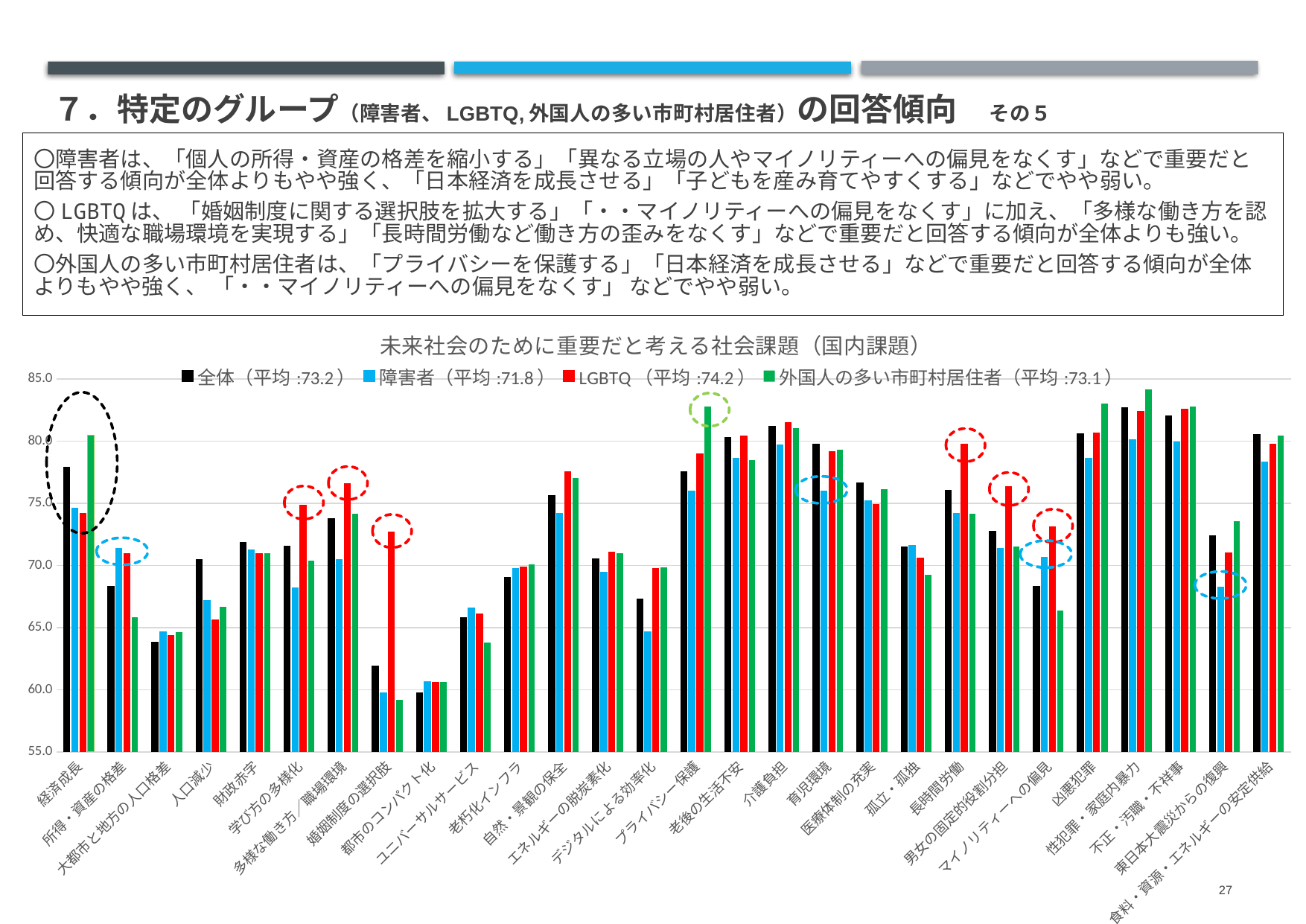

# ７．特定のグループ（障害者、LGBTQ,外国人の多い市町村居住者）の回答傾向　その５
〇障害者は、「個人の所得・資産の格差を縮小する」「異なる立場の人やマイノリティーへの偏見をなくす」などで重要だと回答する傾向が全体よりもやや強く、「日本経済を成長させる」「子どもを産み育てやすくする」などでやや弱い。
〇LGBTQは、 「婚姻制度に関する選択肢を拡大する」「・・マイノリティーへの偏見をなくす」に加え、「多様な働き方を認め、快適な職場環境を実現する」「長時間労働など働き方の歪みをなくす」などで重要だと回答する傾向が全体よりも強い。
〇外国人の多い市町村居住者は、「プライバシーを保護する」「日本経済を成長させる」などで重要だと回答する傾向が全体よりもやや強く、 「・・マイノリティーへの偏見をなくす」 などでやや弱い。

### Chart: 未来社会のために重要だと考える社会課題（国内課題）

| Category | 全体（平均:73.2） | 障害者（平均:71.8） | LGBTQ（平均:74.2） | 外国人の多い市町村居住者（平均:73.1） |
|---|---|---|---|---|
| 経済成長 | 77.88616575298292 | 74.59839357429719 | 74.20382165605095 | 80.45977011494253 |
| 所得・資産の格差 | 68.29248629474363 | 71.3855421686747 | 70.93949044585987 | 65.80459770114942 |
| 大都市と地方の人口格差 | 63.81006127055789 | 64.65863453815261 | 64.33121019108279 | 64.65517241379311 |
| 人口減少 | 70.47726539825862 | 67.16867469879519 | 65.60509554140127 | 66.66666666666666 |
| 財政赤字 | 71.84779103514995 | 71.285140562249 | 70.93949044585987 | 70.97701149425288 |
| 学び方の多様化 | 71.5817478232828 | 68.1726907630522 | 74.8407643312102 | 70.40229885057472 |
| 多様な働き方／職場環境 | 73.79071267333119 | 70.48192771084338 | 76.59235668789809 | 74.13793103448276 |
| 婚姻制度の選択肢 | 61.93163495646566 | 59.73895582329317 | 72.69108280254777 | 59.19540229885058 |
| 都市のコンパクト化 | 59.771041599484036 | 60.6425702811245 | 60.589171974522294 | 60.632183908045974 |
| ユニバーサルサービス | 65.80135440180587 | 66.56626506024097 | 66.0828025477707 | 63.793103448275865 |
| 老朽化インフラ | 69.01805869074492 | 69.77911646586345 | 69.90445859872612 | 70.11494252873564 |
| 自然・景観の保全 | 75.60464366333441 | 74.19678714859437 | 77.54777070063696 | 77.01149425287355 |
| エネルギーの脱炭素化 | 70.52563689132538 | 69.47791164658634 | 71.09872611464968 | 70.97701149425288 |
| デジタルによる効率化 | 67.28474685585294 | 64.65863453815261 | 69.7452229299363 | 69.82758620689656 |
| プライバシー保護 | 77.54756530151563 | 76.00401606425702 | 78.98089171974522 | 82.75862068965517 |
| 老後の生活不安 | 80.32086423734279 | 78.61445783132531 | 80.4140127388535 | 78.44827586206897 |
| 介護負担 | 81.19961302805547 | 79.71887550200802 | 81.52866242038218 | 81.03448275862068 |
| 育児環境 | 79.7887778136085 | 76.00401606425703 | 79.14012738853503 | 79.31034482758622 |
| 医療体制の充実 | 76.62850693324735 | 75.2008032128514 | 74.9203821656051 | 76.14942528735634 |
| 孤立・孤独 | 71.46888100612706 | 71.5863453815261 | 70.62101910828025 | 69.25287356321839 |
| 長時間労働 | 76.02386326991292 | 74.1967871485944 | 79.77707006369427 | 74.13793103448275 |
| 男女の固定的役割分担 | 72.77491131892937 | 71.38554216867469 | 76.35350318471339 | 71.55172413793105 |
| マイノリティーへの偏見 | 68.29248629474363 | 70.68273092369478 | 73.08917197452229 | 66.37931034482759 |
| 凶悪犯罪 | 80.60303128023219 | 78.61445783132531 | 80.65286624203823 | 83.04597701149426 |
| 性犯罪・家庭内暴力 | 82.69106739761368 | 80.12048192771084 | 82.40445859872611 | 84.19540229885057 |
| 不正・汚職・不祥事 | 82.02999032570138 | 79.91967871485942 | 82.56369426751591 | 82.75862068965517 |
| 東日本大震災からの復興 | 72.3718155433731 | 68.27309236947792 | 71.01910828025477 | 73.5632183908046 |
| 食料・資源・エネルギーの安定供給 | 80.55465978716543 | 78.31325301204821 | 79.77707006369425 | 80.45977011494253 |
27